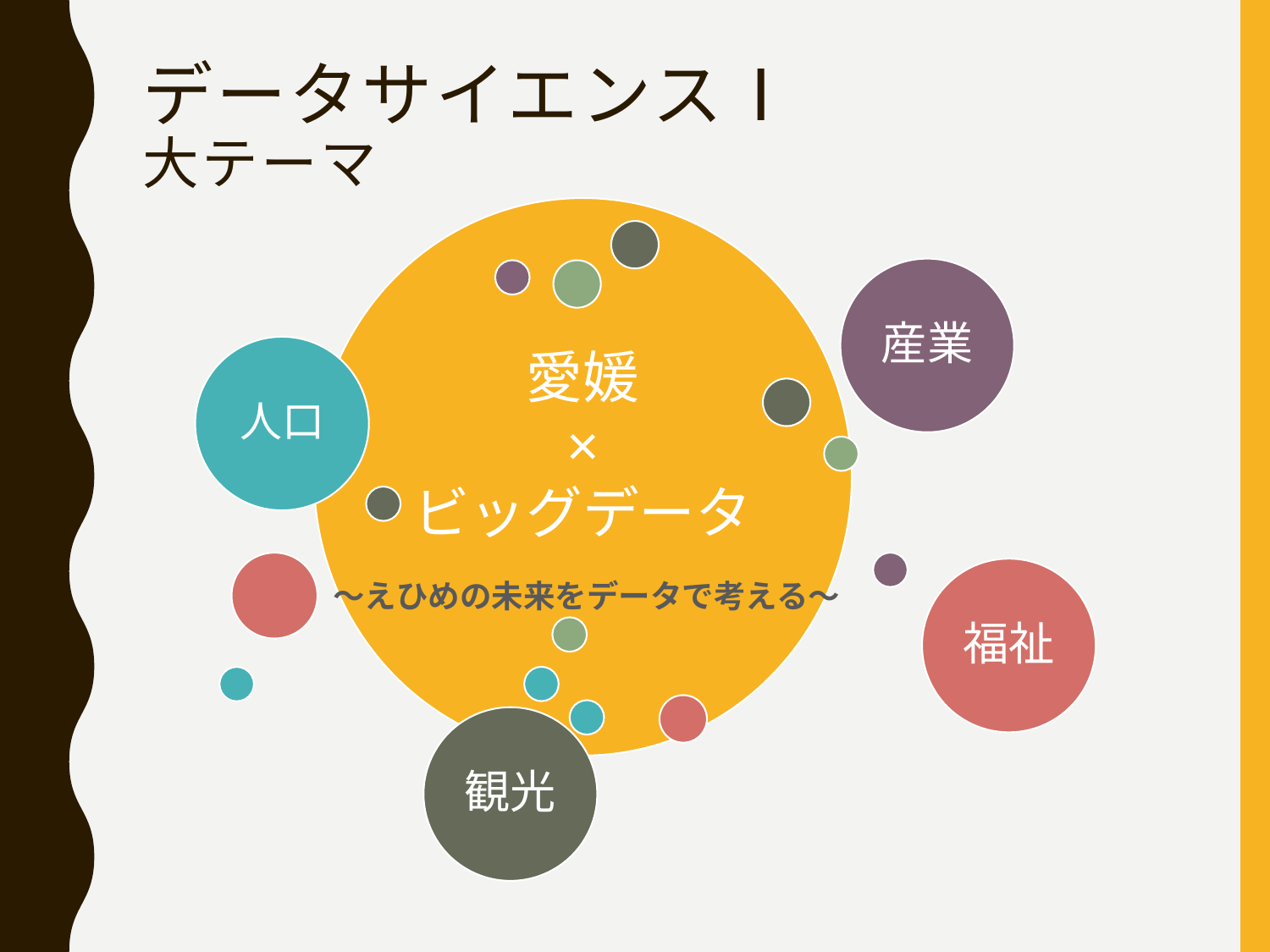

# データサイエンスⅠ 大テーマ
愛媛
×
ビッグデータ

人口
産業
福祉
観光
～えひめの未来をデータで考える～